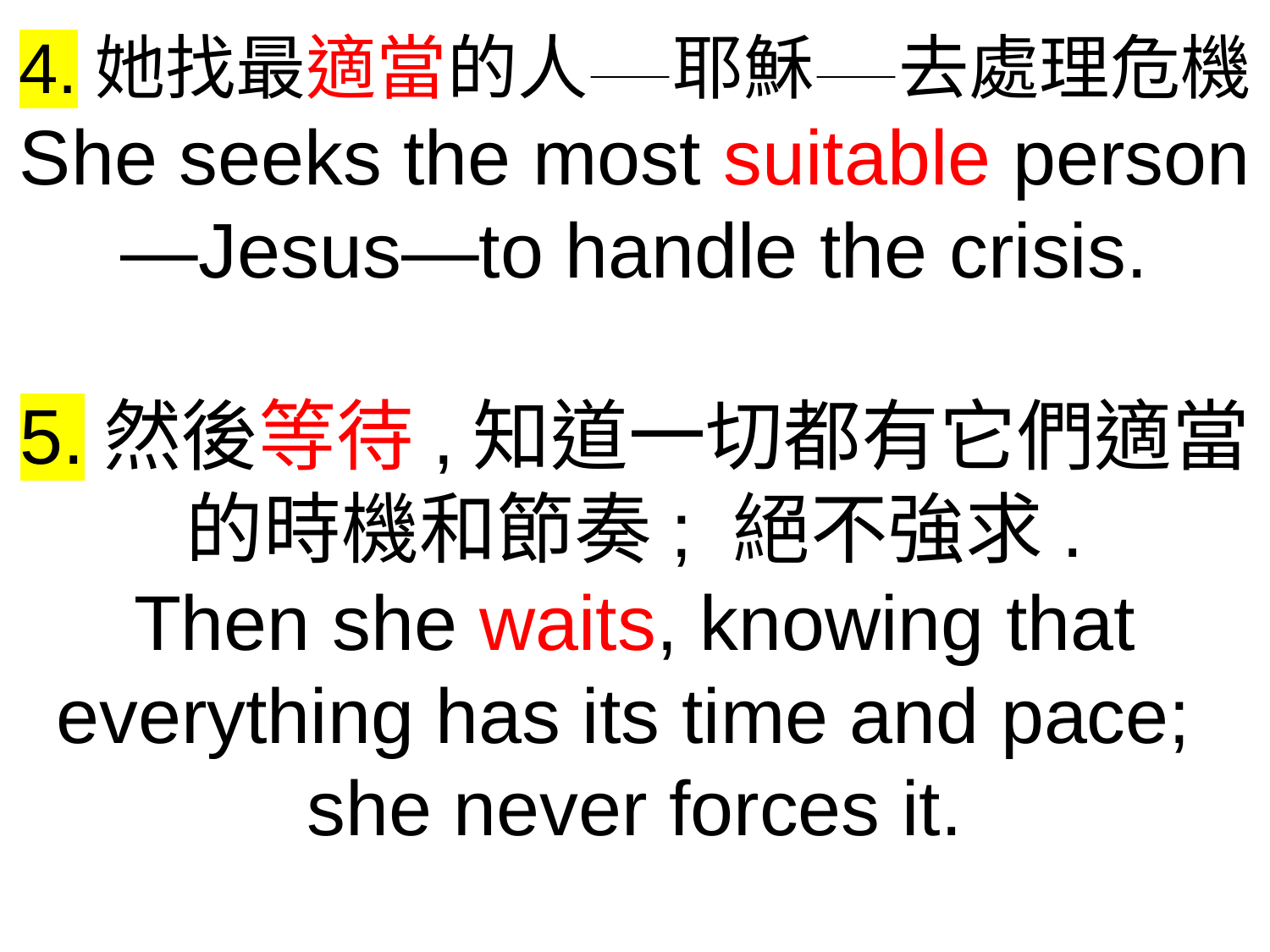

4.她找最適當的人——耶穌——去處理危機
She seeks the most suitable person
—Jesus—to handle the crisis.

5.然後等待,知道一切都有它們適當的時機和節奏; 絕不強求.
Then she waits, knowing that everything has its time and pace;
she never forces it.